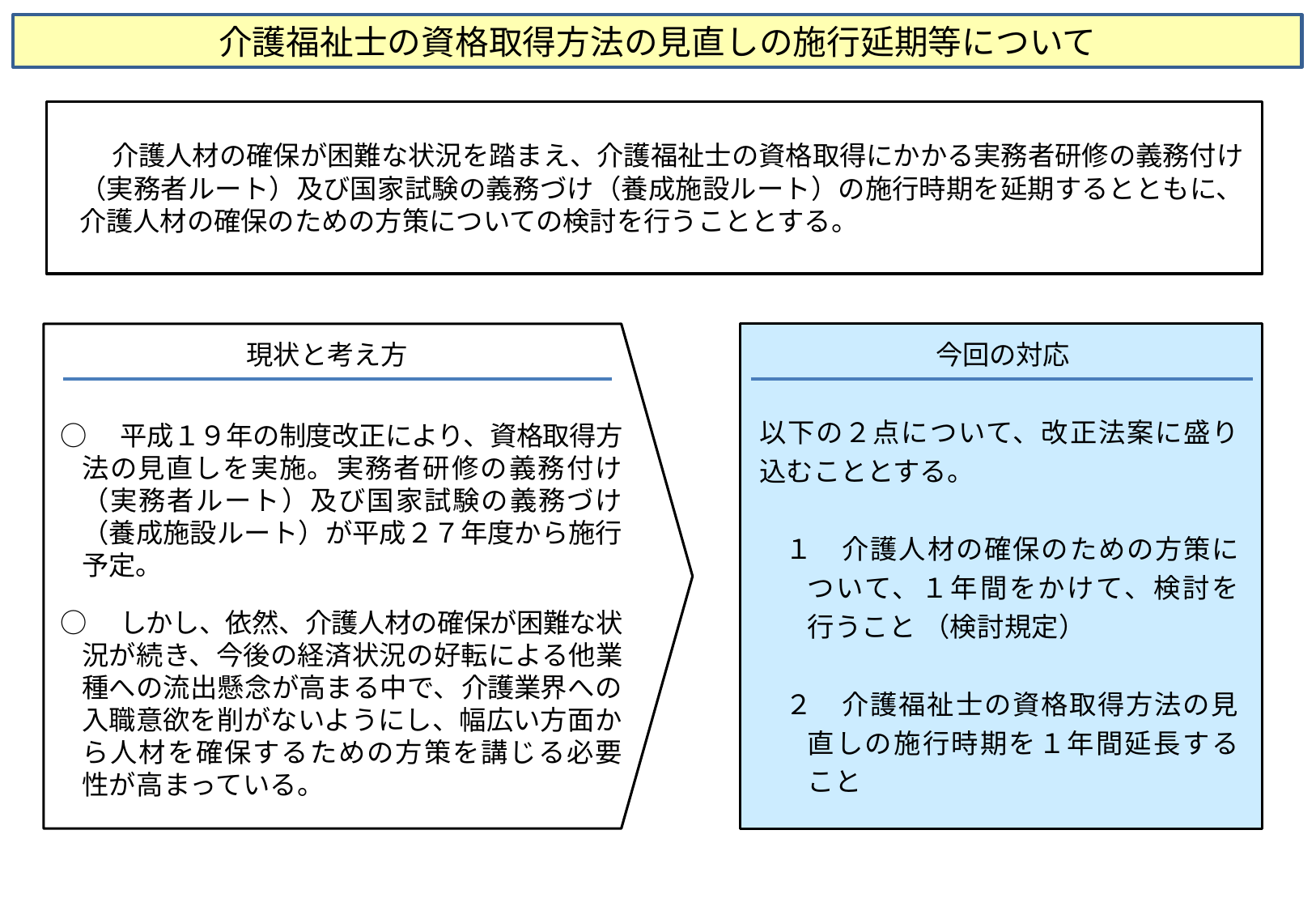

介護福祉士の資格取得方法の見直しの施行延期等について
　　介護人材の確保が困難な状況を踏まえ、介護福祉士の資格取得にかかる実務者研修の義務付け（実務者ルート）及び国家試験の義務づけ（養成施設ルート）の施行時期を延期するとともに、介護人材の確保のための方策についての検討を行うこととする。

現状と考え方
今回の対応
○　平成１９年の制度改正により、資格取得方法の見直しを実施。実務者研修の義務付け（実務者ルート）及び国家試験の義務づけ（養成施設ルート）が平成２７年度から施行予定。
以下の２点について、改正法案に盛り込むこととする。

１　介護人材の確保のための方策について、１年間をかけて、検討を行うこと （検討規定）

２　介護福祉士の資格取得方法の見直しの施行時期を１年間延長すること

○　しかし、依然、介護人材の確保が困難な状況が続き、今後の経済状況の好転による他業種への流出懸念が高まる中で、介護業界への入職意欲を削がないようにし、幅広い方面から人材を確保するための方策を講じる必要性が高まっている。